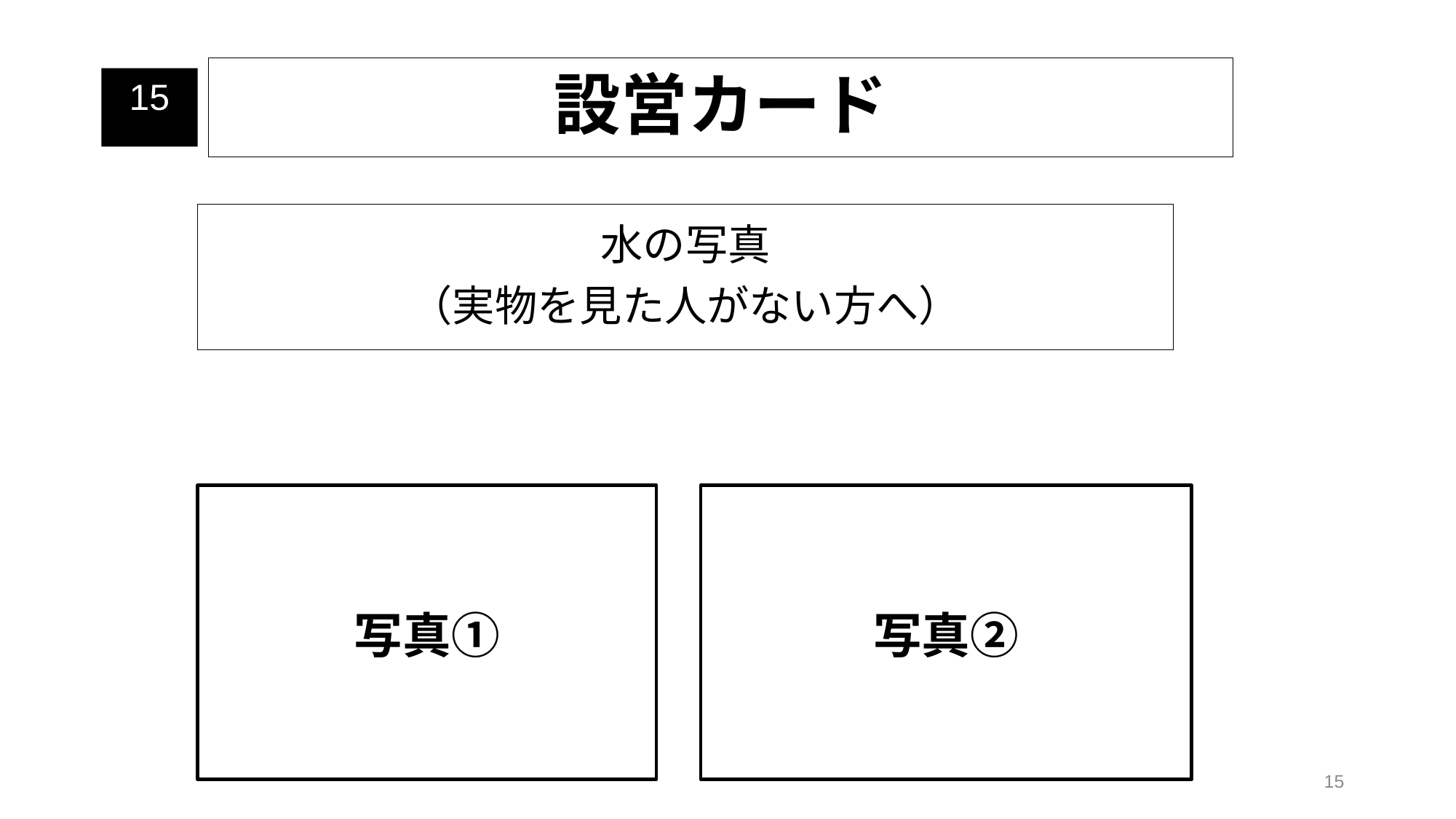

設営カード
15
水の写真
（実物を見た人がない方へ）

写真①

写真②

15